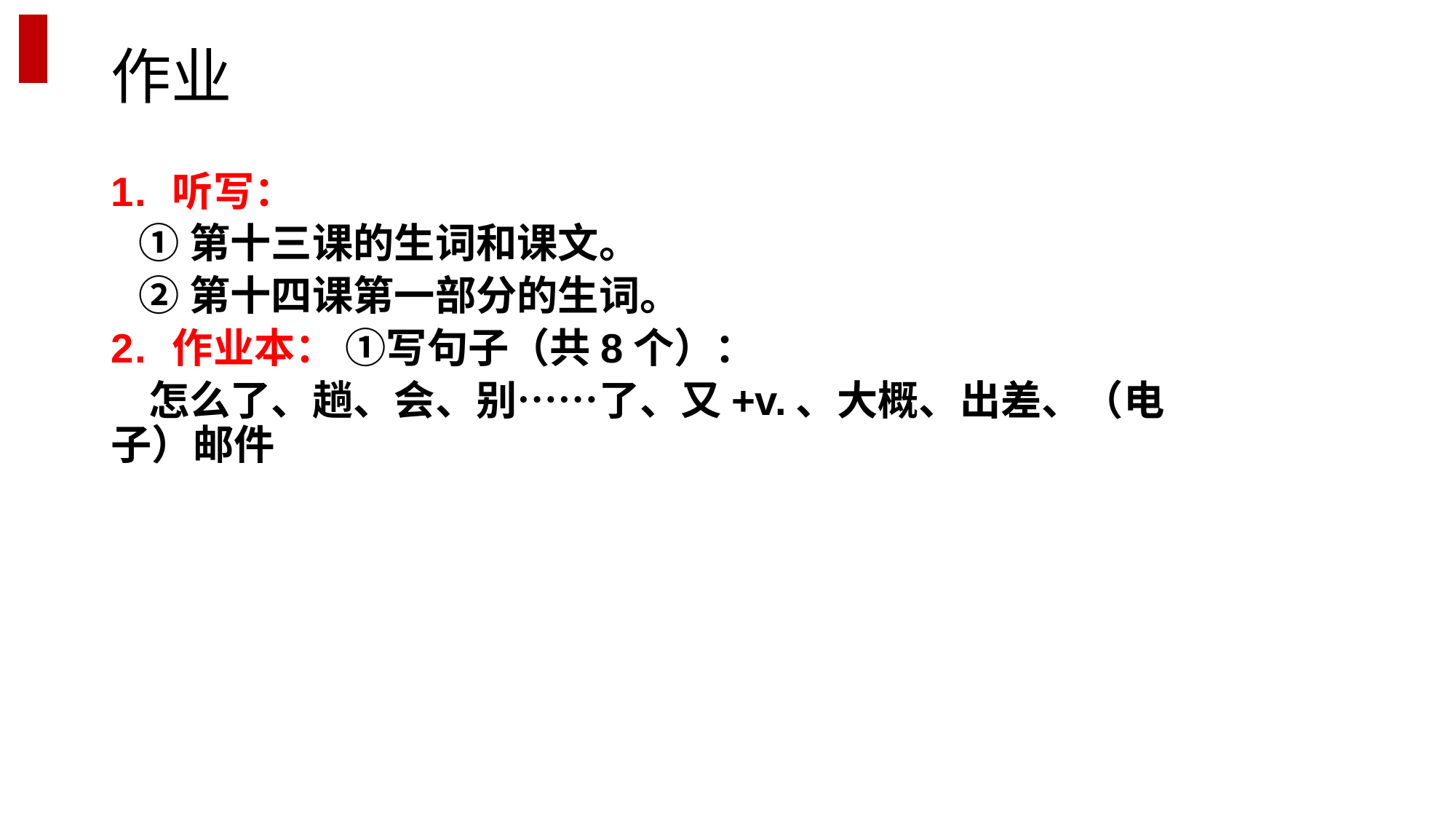

作业

听写：
   ①第十三课的生词和课文。
   ②第十四课第一部分的生词。
作业本： ①写句子（共8个）：
   怎么了、趟、会、别……了、又+v.、大概、出差、（电子）邮件